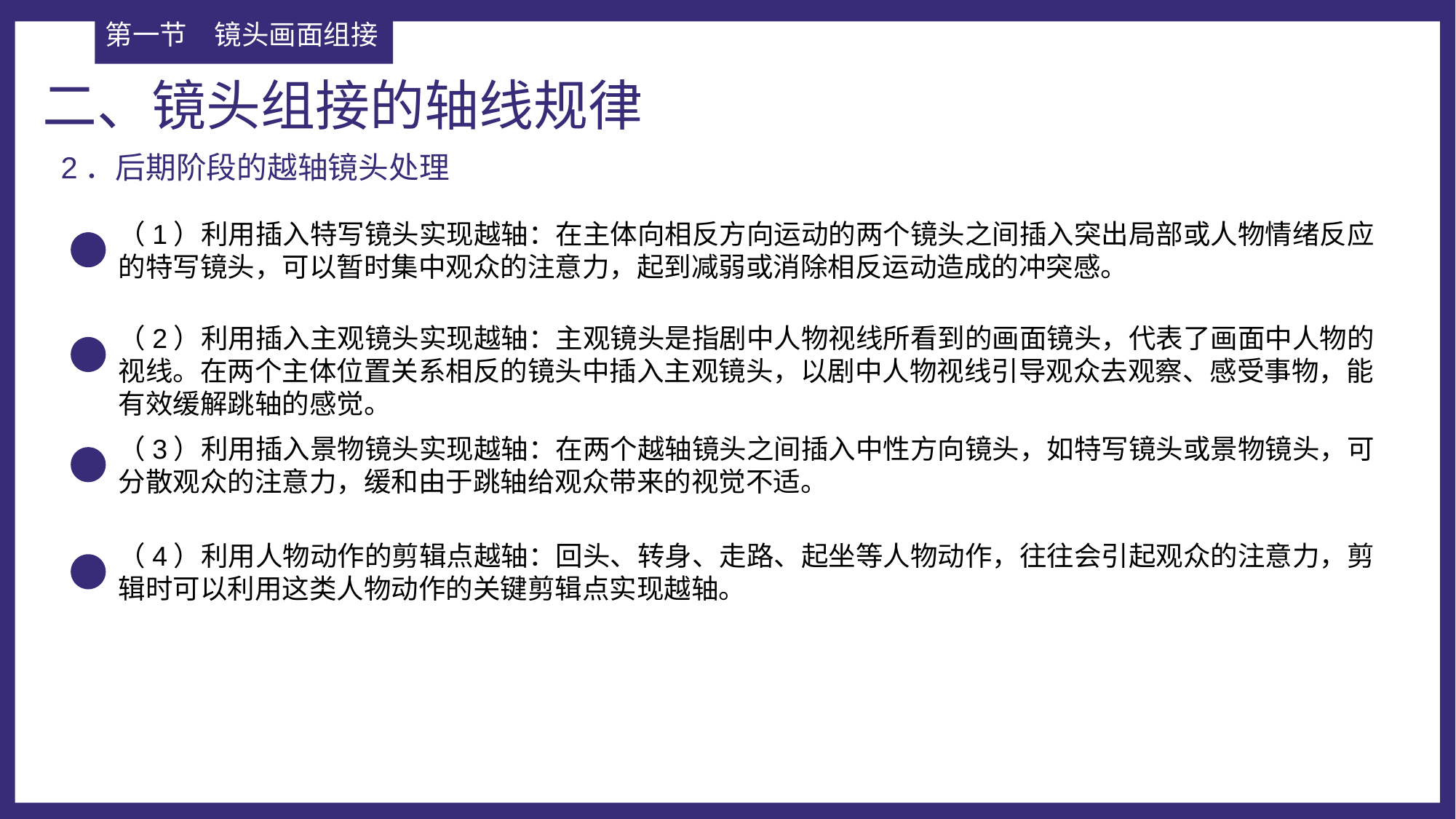

第一节	镜头画面组接
二、镜头组接的轴线规律
2．后期阶段的越轴镜头处理
（1）利用插入特写镜头实现越轴：在主体向相反方向运动的两个镜头之间插入突出局部或人物情绪反应的特写镜头，可以暂时集中观众的注意力，起到减弱或消除相反运动造成的冲突感。

（2）利用插入主观镜头实现越轴：主观镜头是指剧中人物视线所看到的画面镜头，代表了画面中人物的视线。在两个主体位置关系相反的镜头中插入主观镜头，以剧中人物视线引导观众去观察、感受事物，能有效缓解跳轴的感觉。

（3）利用插入景物镜头实现越轴：在两个越轴镜头之间插入中性方向镜头，如特写镜头或景物镜头，可分散观众的注意力，缓和由于跳轴给观众带来的视觉不适。

（4）利用人物动作的剪辑点越轴：回头、转身、走路、起坐等人物动作，往往会引起观众的注意力，剪辑时可以利用这类人物动作的关键剪辑点实现越轴。